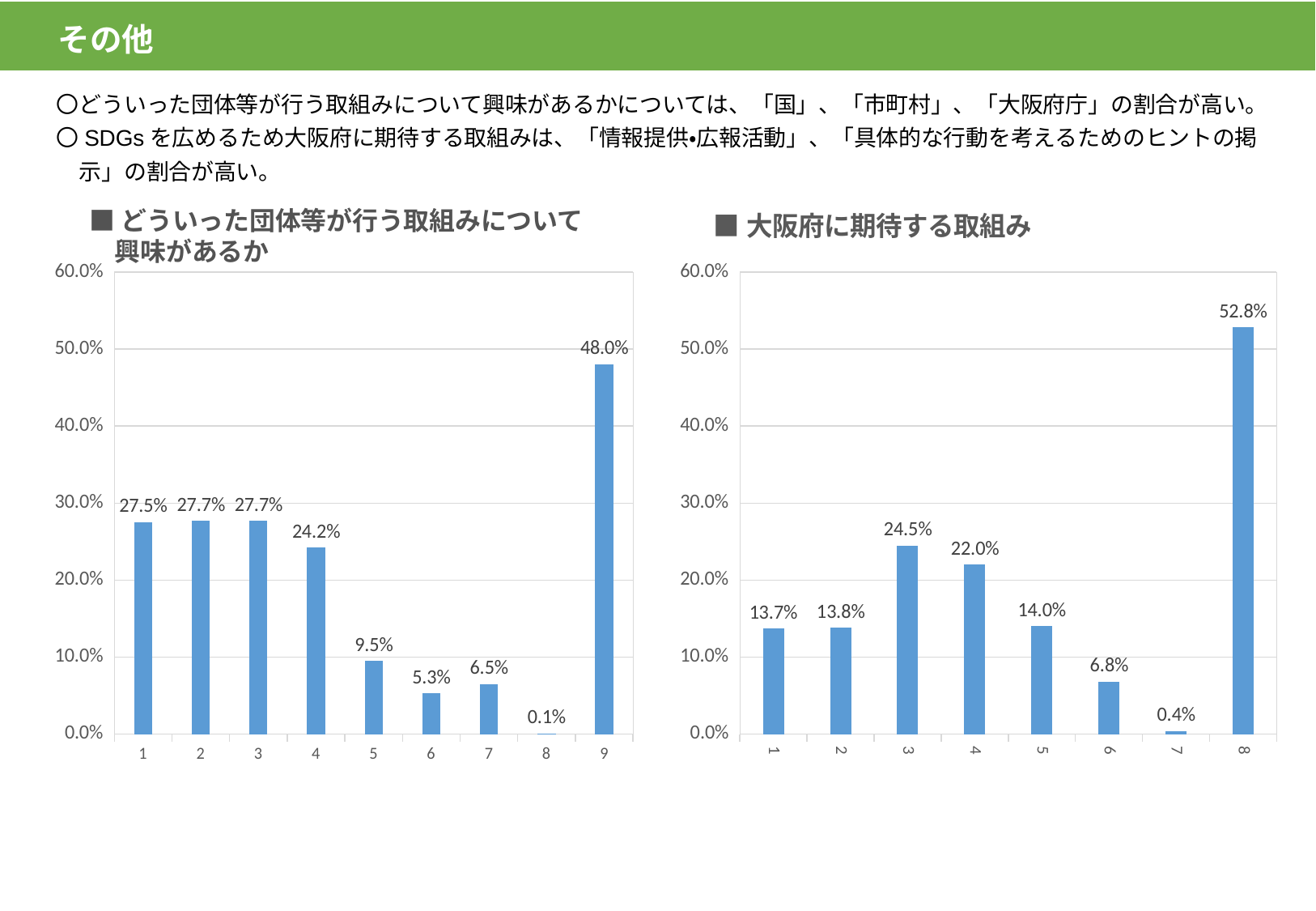

その他
〇どういった団体等が行う取組みについて興味があるかについては、「国」、「市町村」、「大阪府庁」の割合が高い。
〇SDGsを広めるため大阪府に期待する取組みは、「情報提供・広報活動」、「具体的な行動を考えるためのヒントの掲
　示」の割合が高い。

### Chart

| Category |  |
|---|---|

### Chart: ■大阪府に期待する取組み

| Category |  |
|---|---|
■どういった団体等が行う取組みについて
　興味があるか